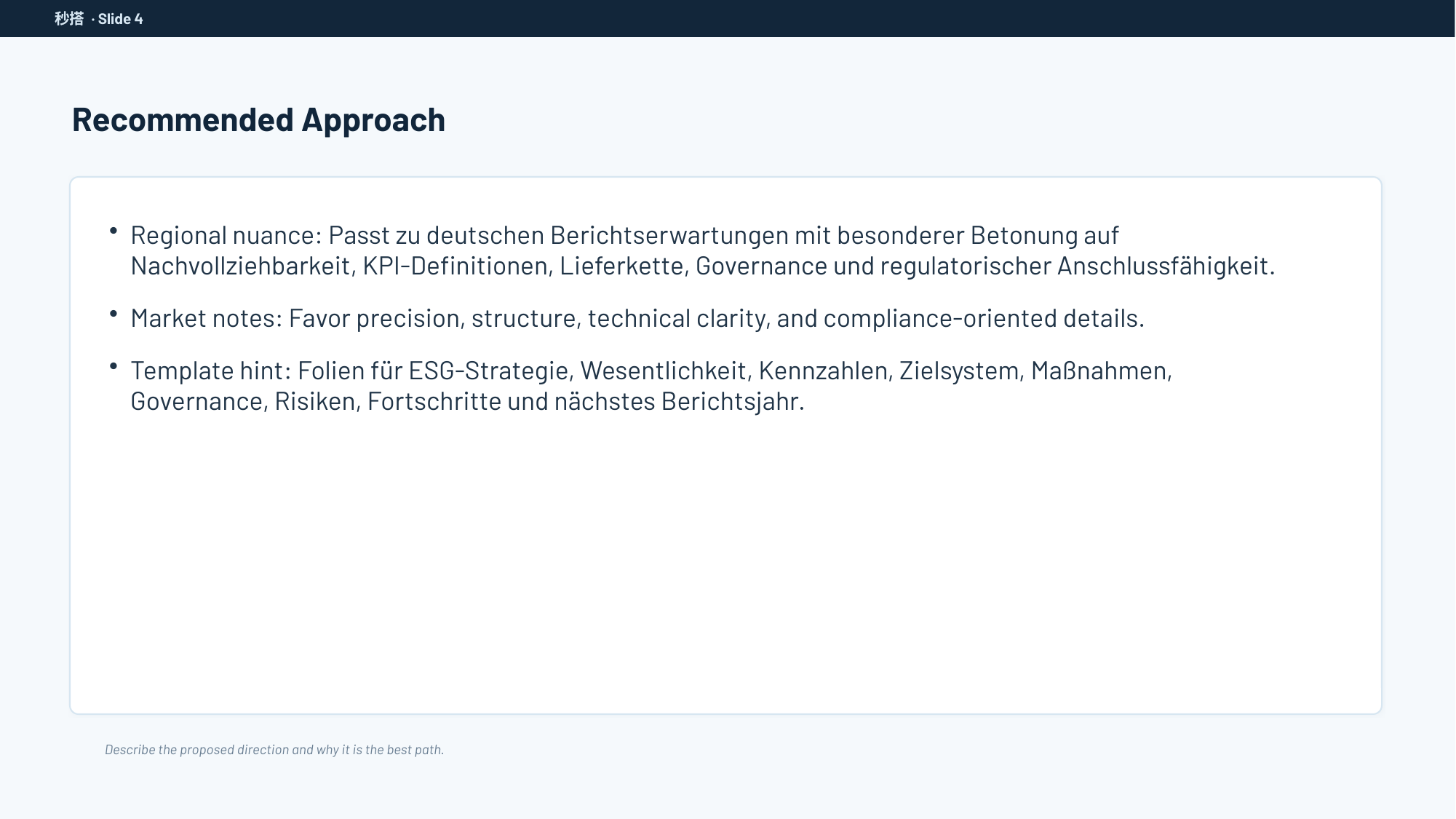

秒搭 · Slide 4
Recommended Approach

Regional nuance: Passt zu deutschen Berichtserwartungen mit besonderer Betonung auf Nachvollziehbarkeit, KPI-Definitionen, Lieferkette, Governance und regulatorischer Anschlussfähigkeit.
Market notes: Favor precision, structure, technical clarity, and compliance-oriented details.
Template hint: Folien für ESG-Strategie, Wesentlichkeit, Kennzahlen, Zielsystem, Maßnahmen, Governance, Risiken, Fortschritte und nächstes Berichtsjahr.
Describe the proposed direction and why it is the best path.